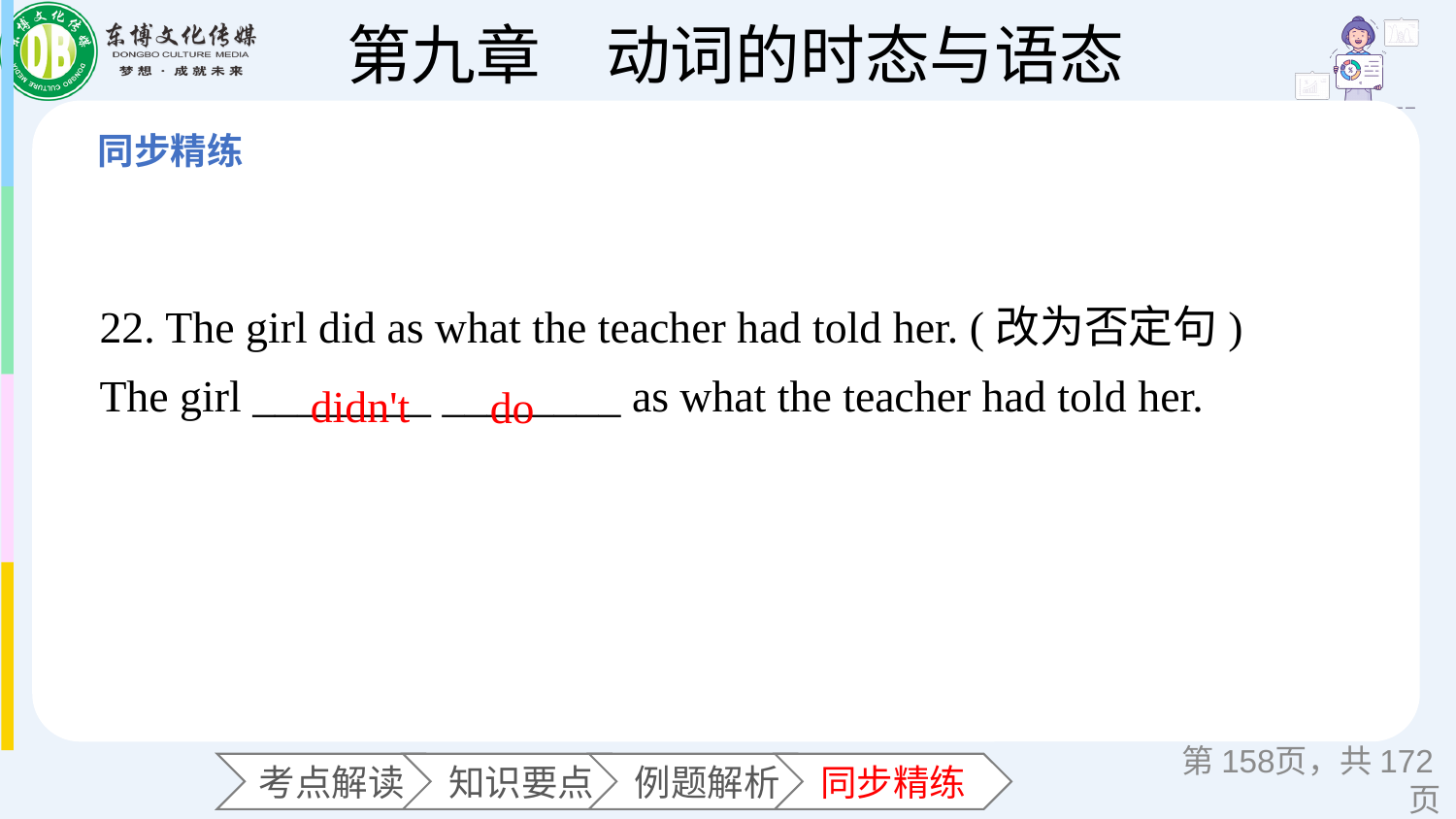

22. The girl did as what the teacher had told her. (改为否定句)
The girl ________ ________ as what the teacher had told her.
 didn't
do
第158页，共172页